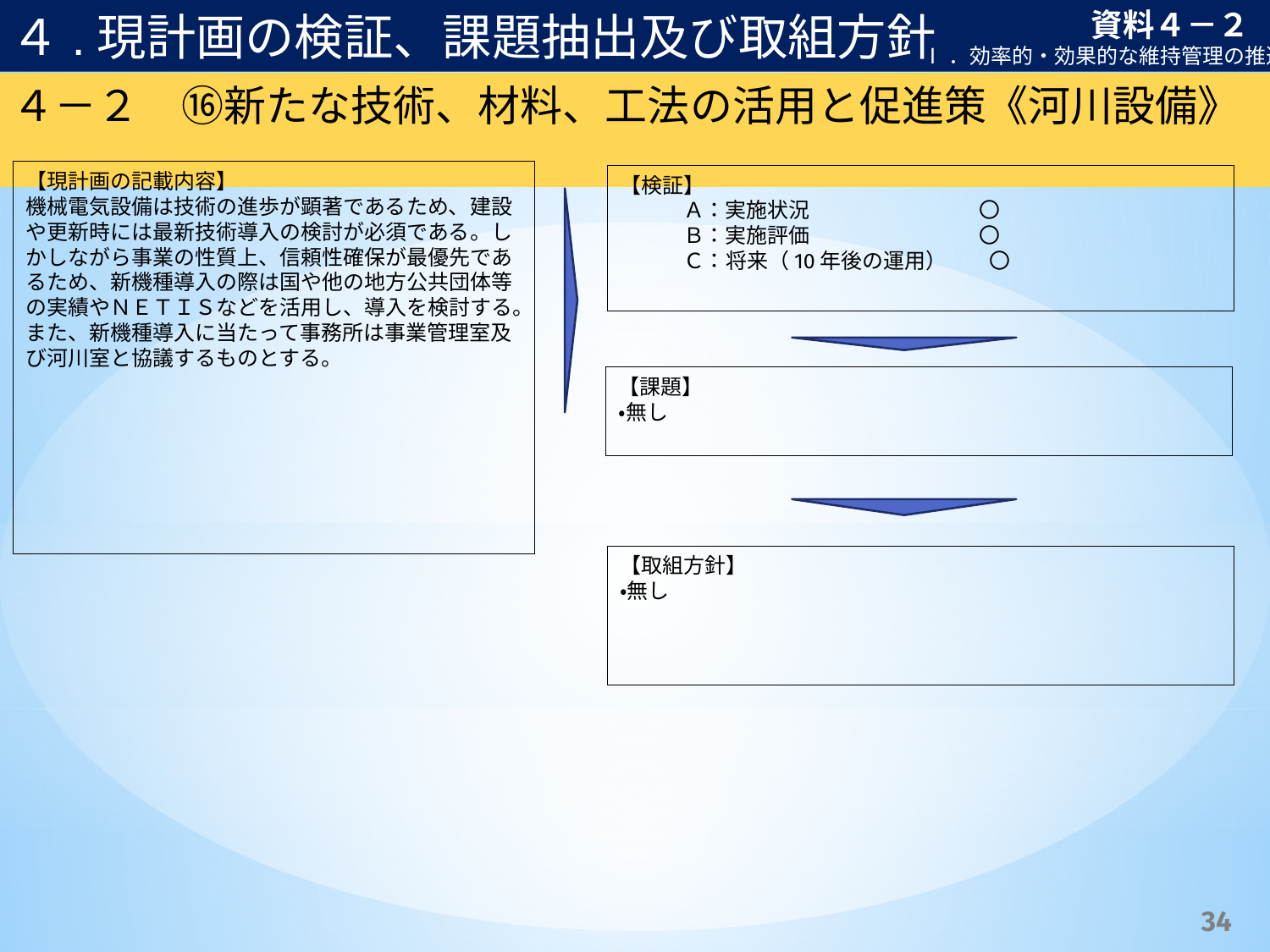

４.現計画の検証、課題抽出及び取組方針
資料４－２
Ⅰ．効率的・効果的な維持管理の推進
４－２　⑯新たな技術、材料、工法の活用と促進策《河川設備》
【現計画の記載内容】
機械電気設備は技術の進歩が顕著であるため、建設や更新時には最新技術導入の検討が必須である。しかしながら事業の性質上、信頼性確保が最優先であるため、新機種導入の際は国や他の地方公共団体等の実績やＮＥＴＩＳなどを活用し、導入を検討する。
また、新機種導入に当たって事務所は事業管理室及び河川室と協議するものとする。

【検証】
　　　Ａ：実施状況　　　　　　　　〇
　　　Ｂ：実施評価　　　　　　　　〇
　　　Ｃ：将来（10年後の運用）　　〇

【課題】
・無し

【取組方針】
・無し

34